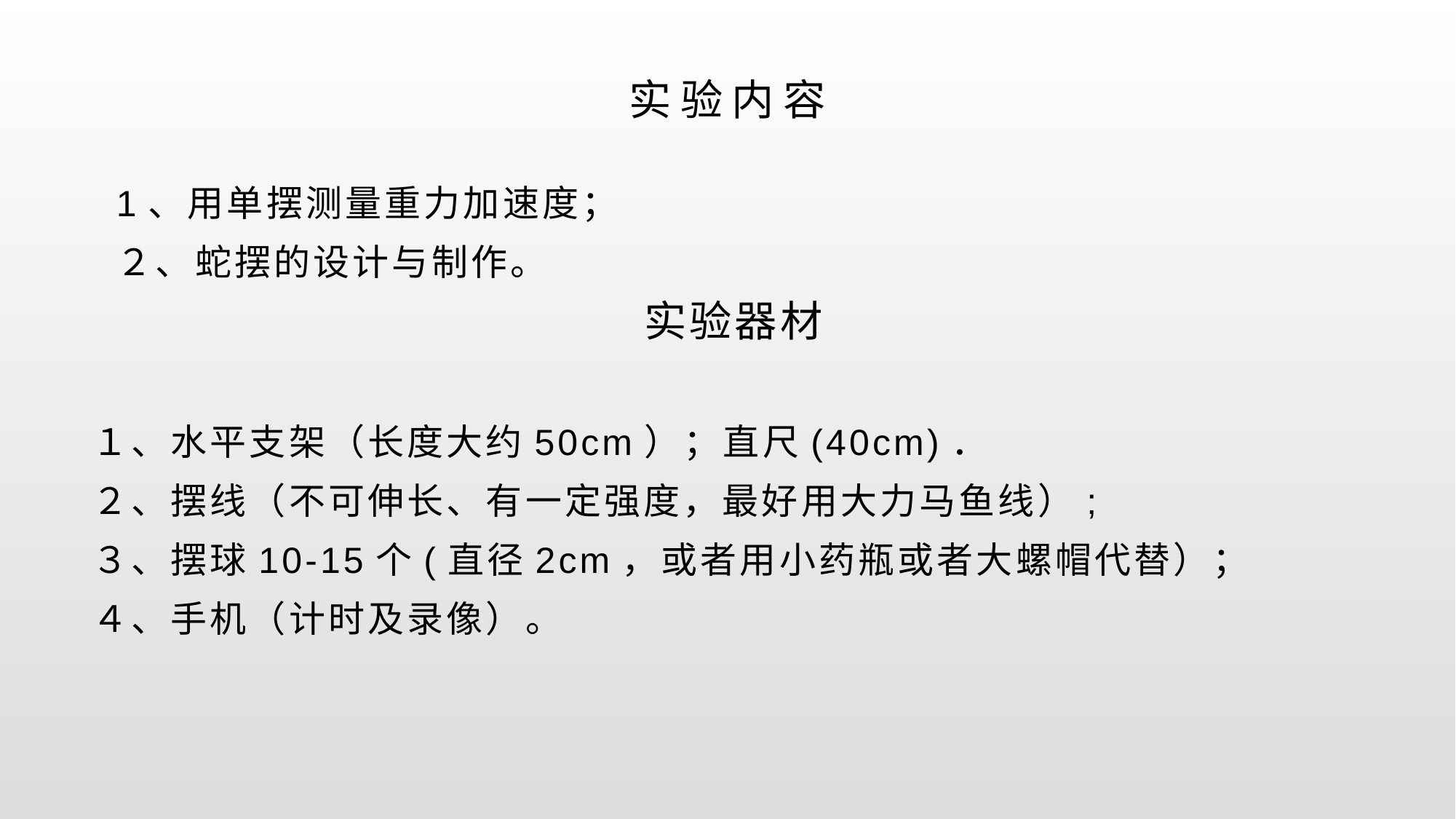

# 实验内容
1、用单摆测量重力加速度；
２、蛇摆的设计与制作。

　　　　　　　　　　　　　　实验器材

１、水平支架（长度大约50cm）；直尺(40cm)．
２、摆线（不可伸长、有一定强度，最好用大力马鱼线）;
３、摆球10-15个(直径2cm，或者用小药瓶或者大螺帽代替）；
４、手机（计时及录像）。